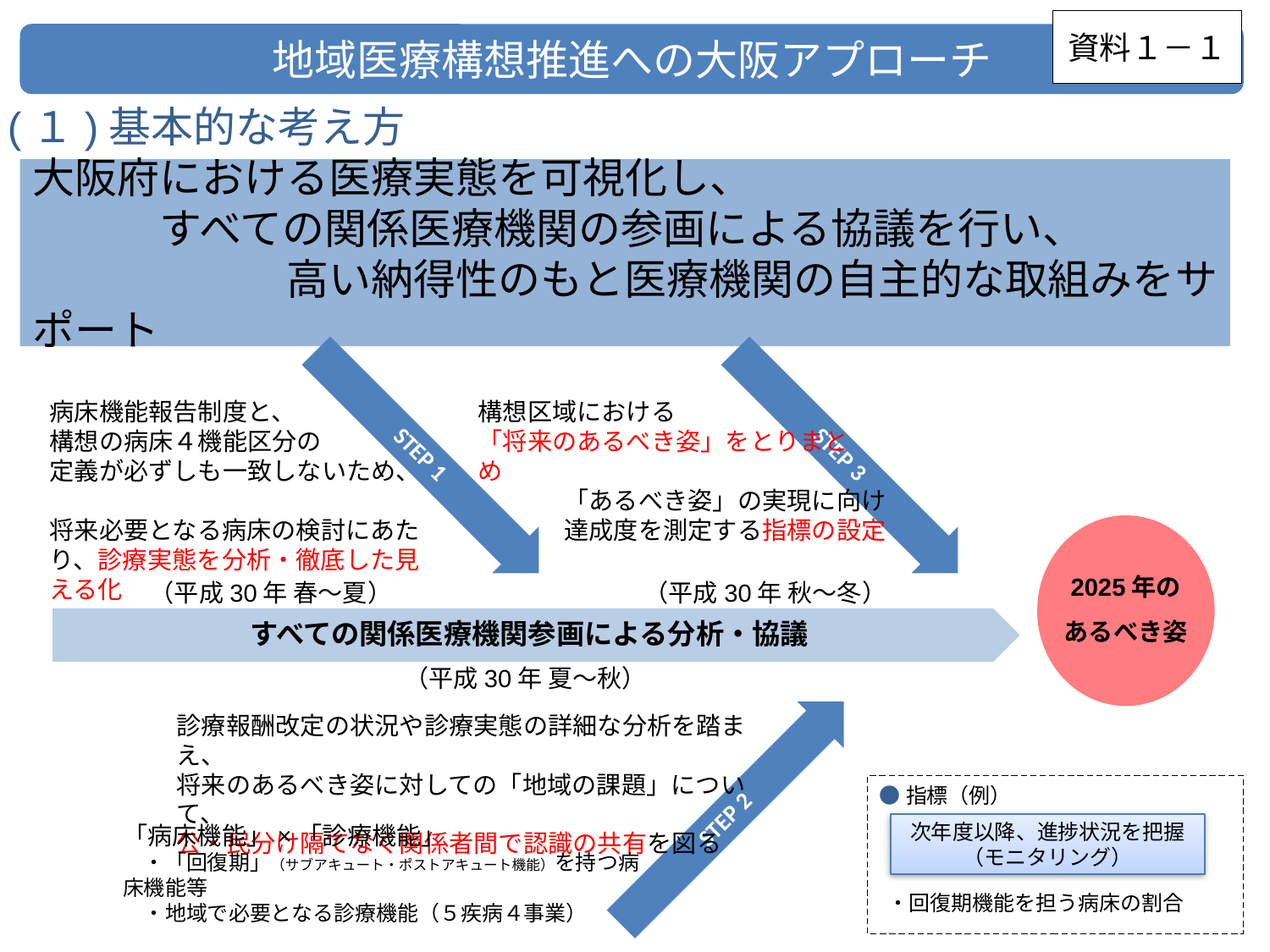

資料１－１
地域医療構想推進への大阪アプローチ
(１)基本的な考え方
大阪府における医療実態を可視化し、
　　　すべての関係医療機関の参画による協議を行い、
　　　　　　高い納得性のもと医療機関の自主的な取組みをサポート
病床機能報告制度と、
構想の病床４機能区分の
定義が必ずしも一致しないため、
将来必要となる病床の検討にあたり、診療実態を分析・徹底した見える化
構想区域における
「将来のあるべき姿」をとりまとめ
STEP 1
STEP 3
「あるべき姿」の実現に向け
達成度を測定する指標の設定
2025年の
あるべき姿
（平成30年 秋～冬）
（平成30年 春～夏）
すべての関係医療機関参画による分析・協議
（平成30年 夏～秋）
診療報酬改定の状況や診療実態の詳細な分析を踏まえ、
将来のあるべき姿に対しての「地域の課題」について、
公・民分け隔てなく関係者間で認識の共有を図る
●指標（例）
STEP 2
「病床機能」×「診療機能」
　・「回復期」（サブアキュート・ポストアキュート機能）を持つ病床機能等
　・地域で必要となる診療機能（５疾病４事業）
次年度以降、進捗状況を把握
（モニタリング）
・回復期機能を担う病床の割合